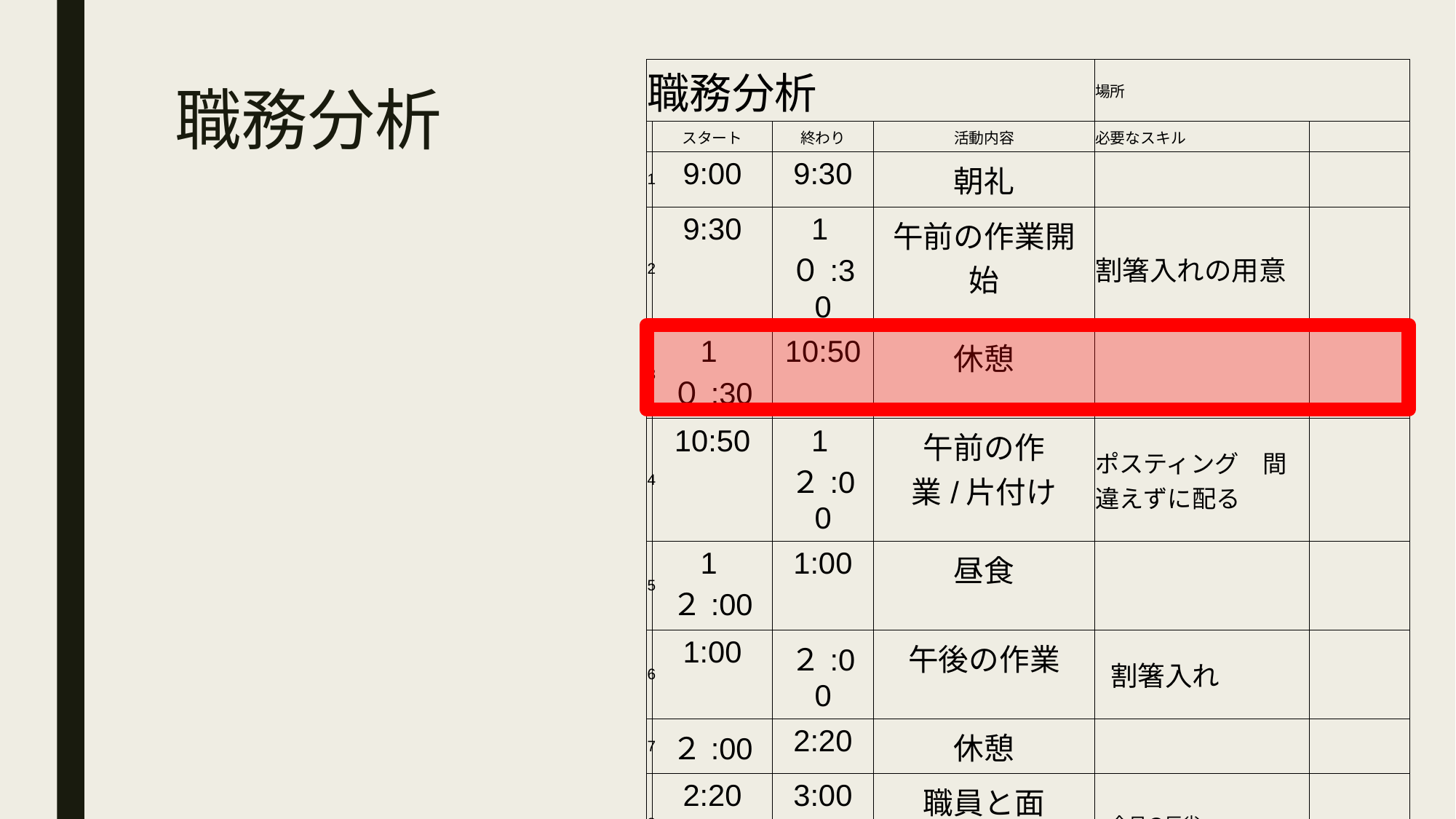

| 職務分析 |  |  |  | 場所 |  |
| --- | --- | --- | --- | --- | --- |
|  | スタート | 終わり | 活動内容 | 必要なスキル |  |
| 1 | 9:00 | 9:30 | 朝礼 |  |  |
| 2 | 9:30 | 1０:30 | 午前の作業開始 | 割箸入れの用意 |  |
| 3 | 1０:30 | 10:50 | 休憩 |  |  |
| 4 | 10:50 | 1２:00 | 午前の作業/片付け | ポスティング　間違えずに配る |  |
| 5 | 1２:00 | 1:00 | 昼食 |  |  |
| 6 | 1:00 | ２:00 | 午後の作業 | 割箸入れ |  |
| 7 | ２:00 | 2:20 | 休憩 |  |  |
| 8 | 2:20 | 3:00 | 職員と面談/片付け | 今日の反省 |  |
| 9 | 3:00 | 3:15 | 終礼／帰宅 |  |  |
| 10 |  |  |  |  |  |
# 職務分析